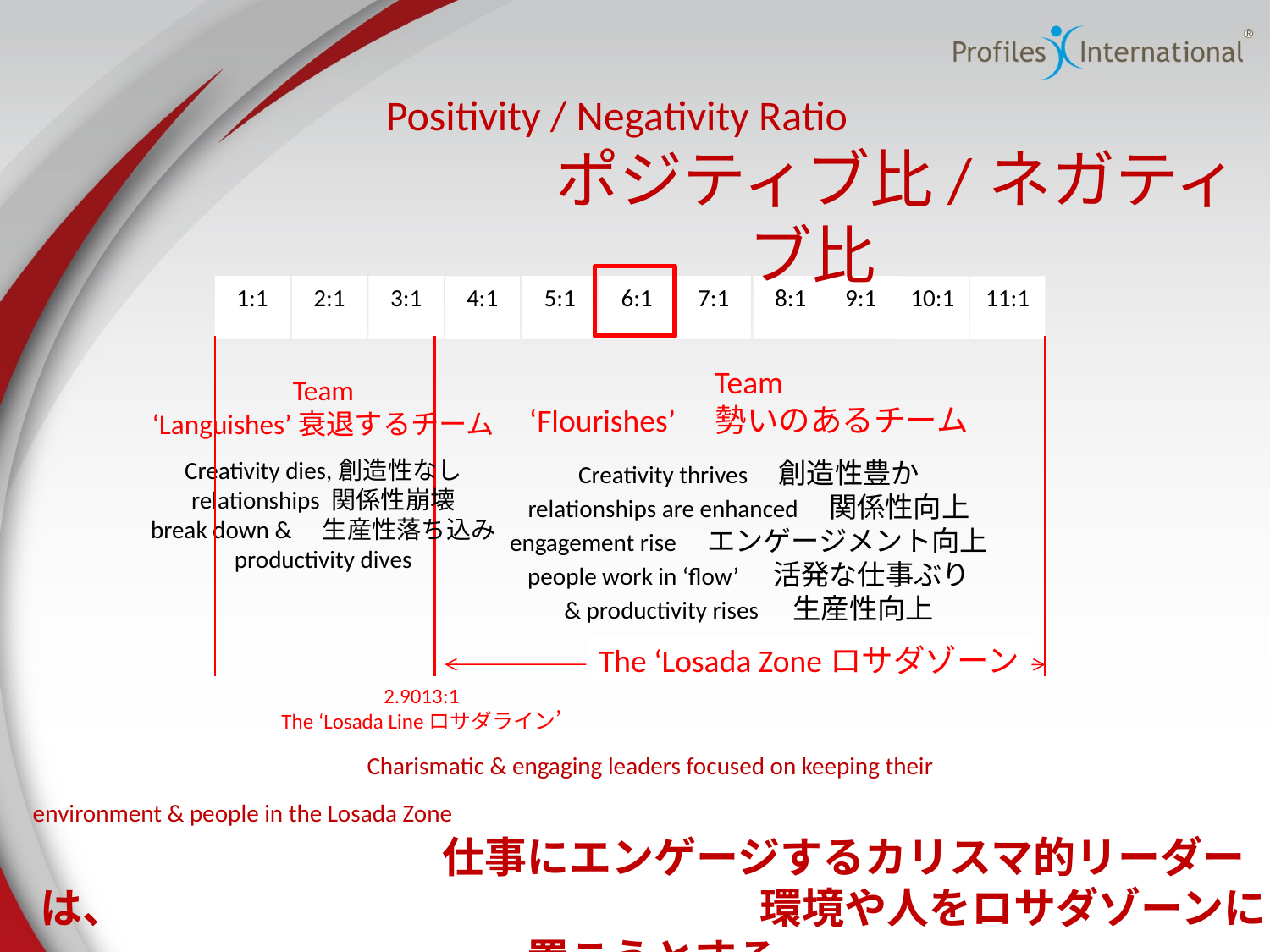

Positivity / Negativity Ratio　　　　　　　　　　　　　ポジティブ比/ネガティブ比

1:1
2:1
3:1
5:1
6:1
7:1
8:1
9:1
4:1
10:1
11:1
Team
‘Flourishes’　勢いのあるチーム

Creativity thrives　創造性豊か
relationships are enhanced　関係性向上
engagement rise　エンゲージメント向上
people work in ‘flow’　活発な仕事ぶり
& productivity rises　生産性向上
Team
‘Languishes’衰退するチーム

Creativity dies,創造性なし
relationships 関係性崩壊
break down &　生産性落ち込み
productivity dives
The ‘Losada Zoneロサダゾーン
2.9013:1
The ‘Losada Lineロサダライン’
Charismatic & engaging leaders focused on keeping their
environment & people in the Losada Zone　　　　　　　　　　　　　　　　　　　　　　　　　　　　　仕事にエンゲージするカリスマ的リーダーは、　　　　　　　　　　　　　　　環境や人をロサダゾーンに置こうとする